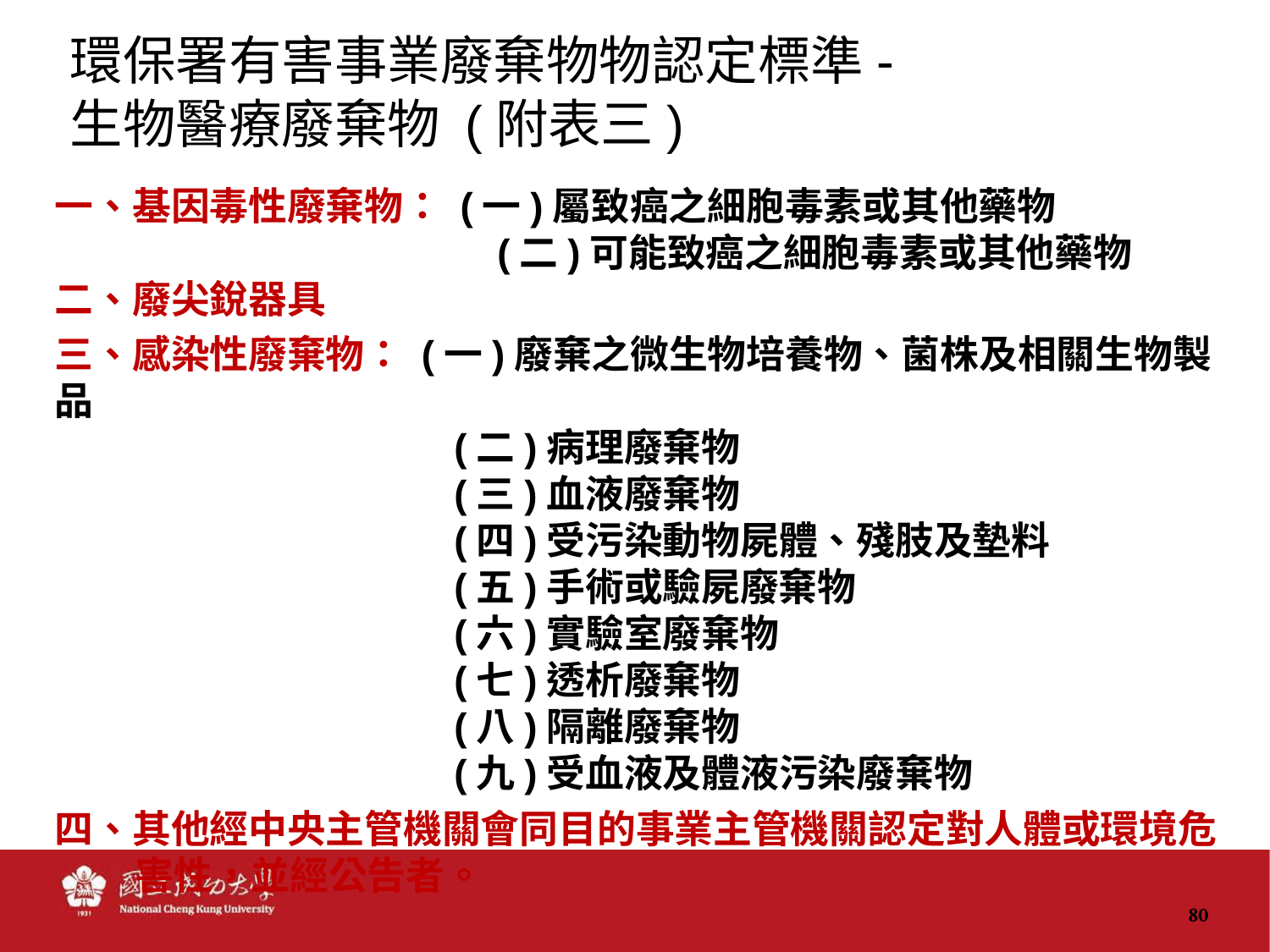

環保署有害事業廢棄物物認定標準-
生物醫療廢棄物 (附表三)
一、基因毒性廢棄物： (一)屬致癌之細胞毒素或其他藥物
                                         (二)可能致癌之細胞毒素或其他藥物
二、廢尖銳器具
三、感染性廢棄物： (一)廢棄之微生物培養物、菌株及相關生物製品
                                     (二)病理廢棄物
                                     (三)血液廢棄物
                                     (四)受污染動物屍體、殘肢及墊料
                                     (五)手術或驗屍廢棄物
                                     (六)實驗室廢棄物
                                     (七)透析廢棄物
                                     (八)隔離廢棄物
                                     (九)受血液及體液污染廢棄物
四、其他經中央主管機關會同目的事業主管機關認定對人體或環境危
        害性，並經公告者。
80